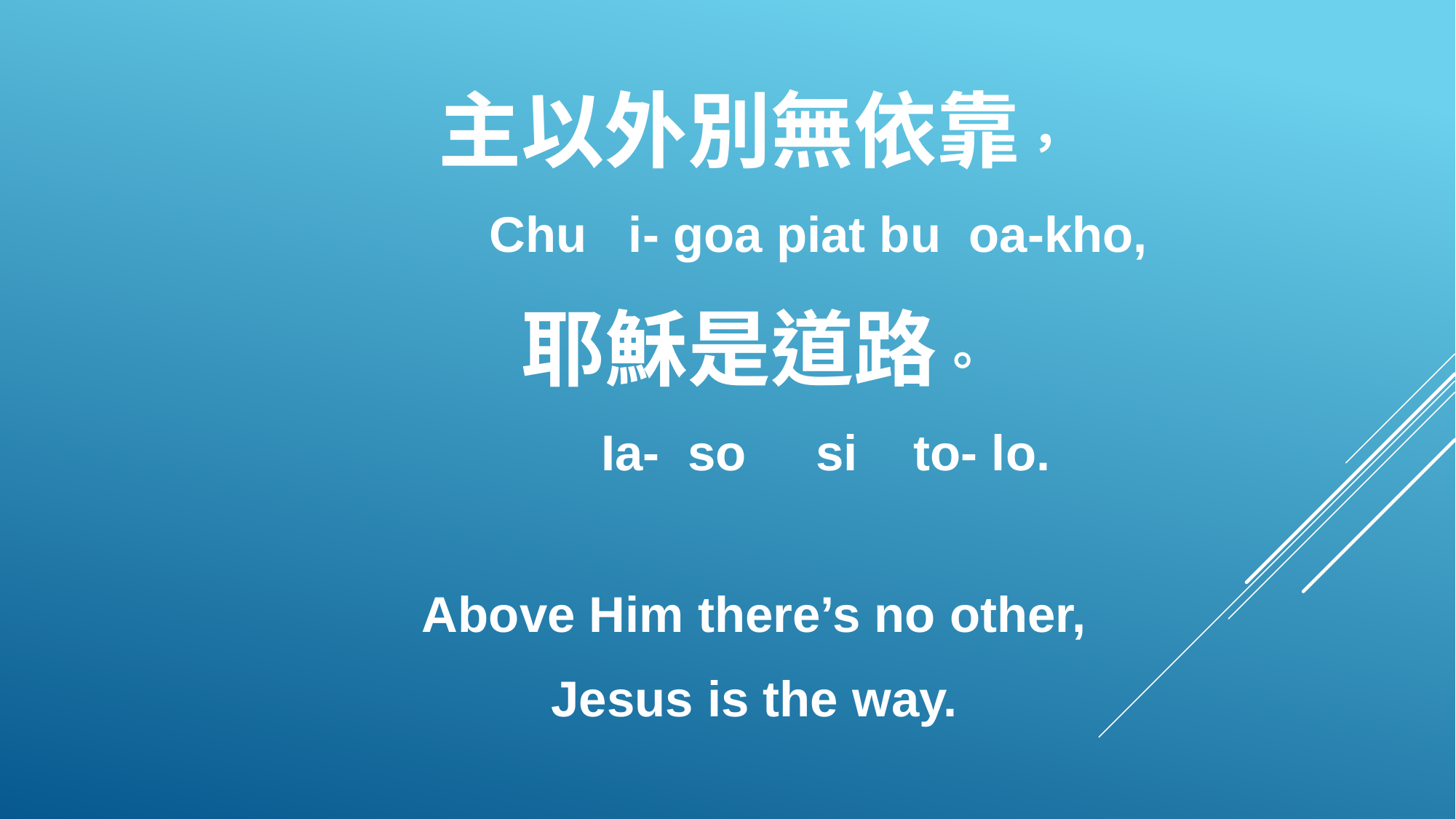

主以外別無依靠，
                      Chu   i- goa piat bu  oa-kho,
耶穌是道路。
                              Ia-  so     si    to- lo.

Above Him there’s no other,
Jesus is the way.